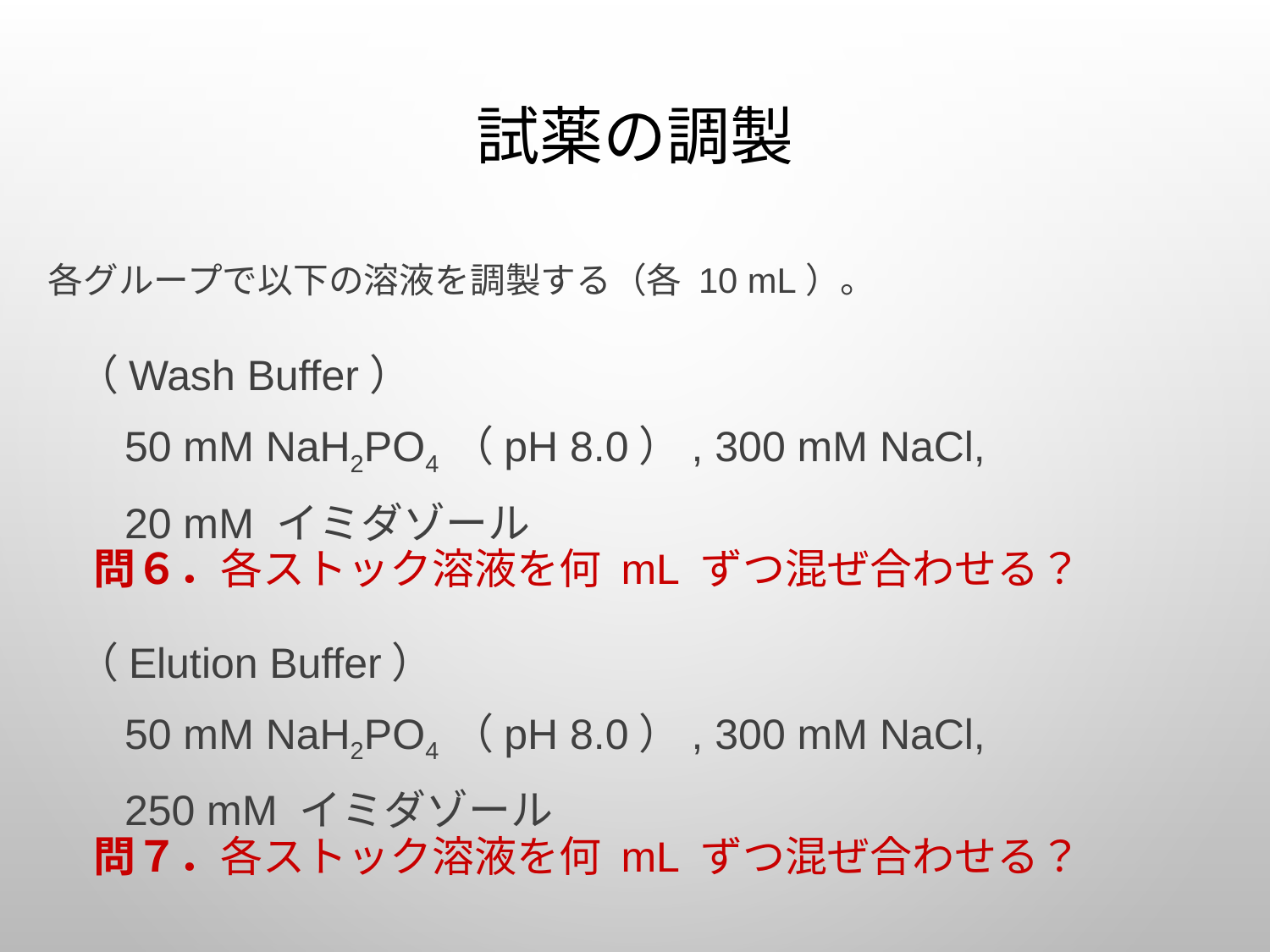

# 試薬の調製
　各グループで以下の溶液を調製する（各 10 mL）。

（Wash Buffer）
50 mM NaH2PO4 （pH 8.0）, 300 mM NaCl,
20 mM イミダゾール

（Elution Buffer）
50 mM NaH2PO4 （pH 8.0）, 300 mM NaCl,
250 mM イミダゾール
問６．各ストック溶液を何 mL ずつ混ぜ合わせる？

問７．各ストック溶液を何 mL ずつ混ぜ合わせる？